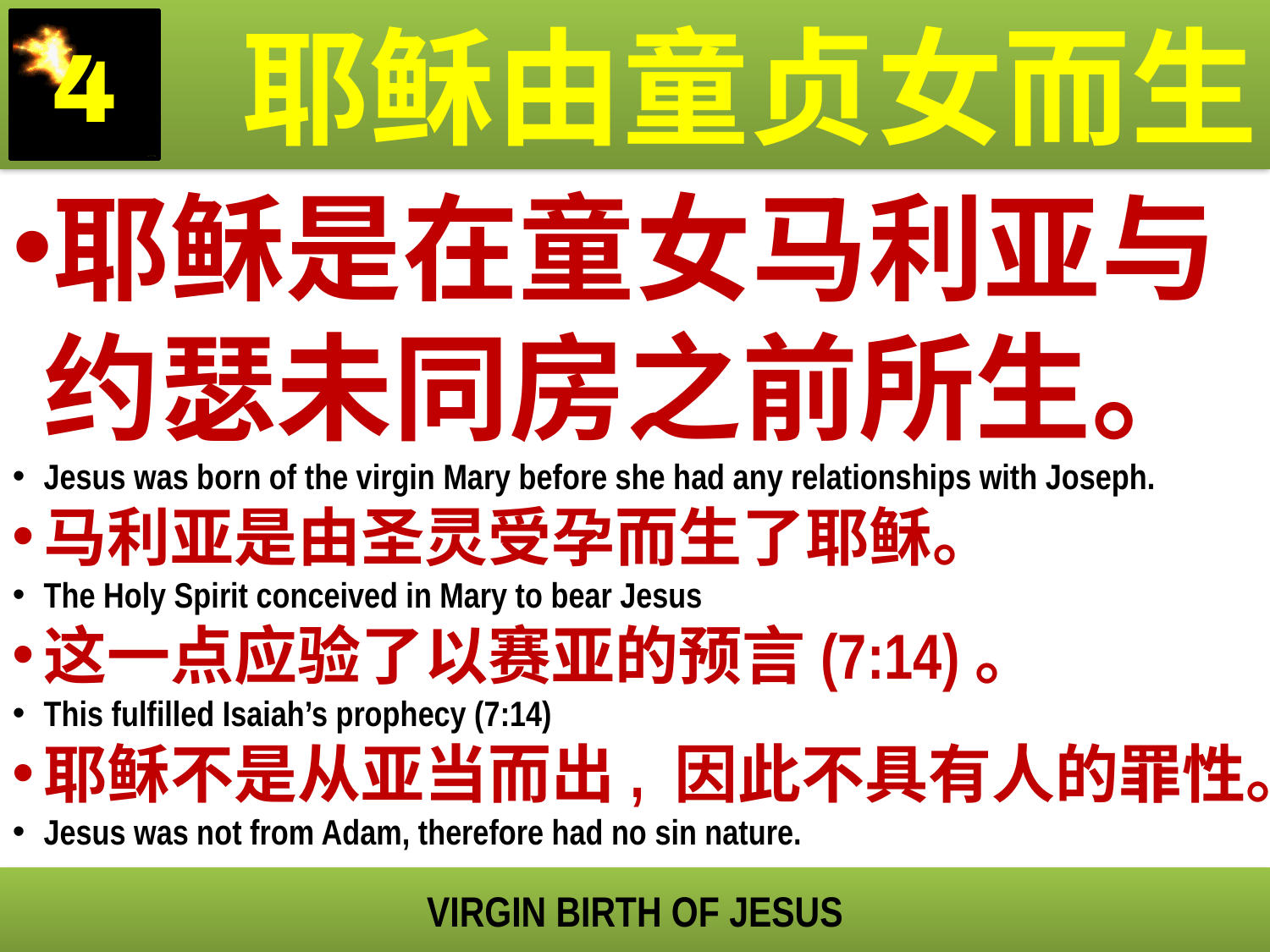

耶稣由童贞女而生
4
耶稣是在童女马利亚与约瑟未同房之前所生。
Jesus was born of the virgin Mary before she had any relationships with Joseph.
马利亚是由圣灵受孕而生了耶稣。
The Holy Spirit conceived in Mary to bear Jesus
这一点应验了以赛亚的预言(7:14)。
This fulfilled Isaiah’s prophecy (7:14)
耶稣不是从亚当而出, 因此不具有人的罪性。
Jesus was not from Adam, therefore had no sin nature.
VIRGIN BIRTH OF JESUS